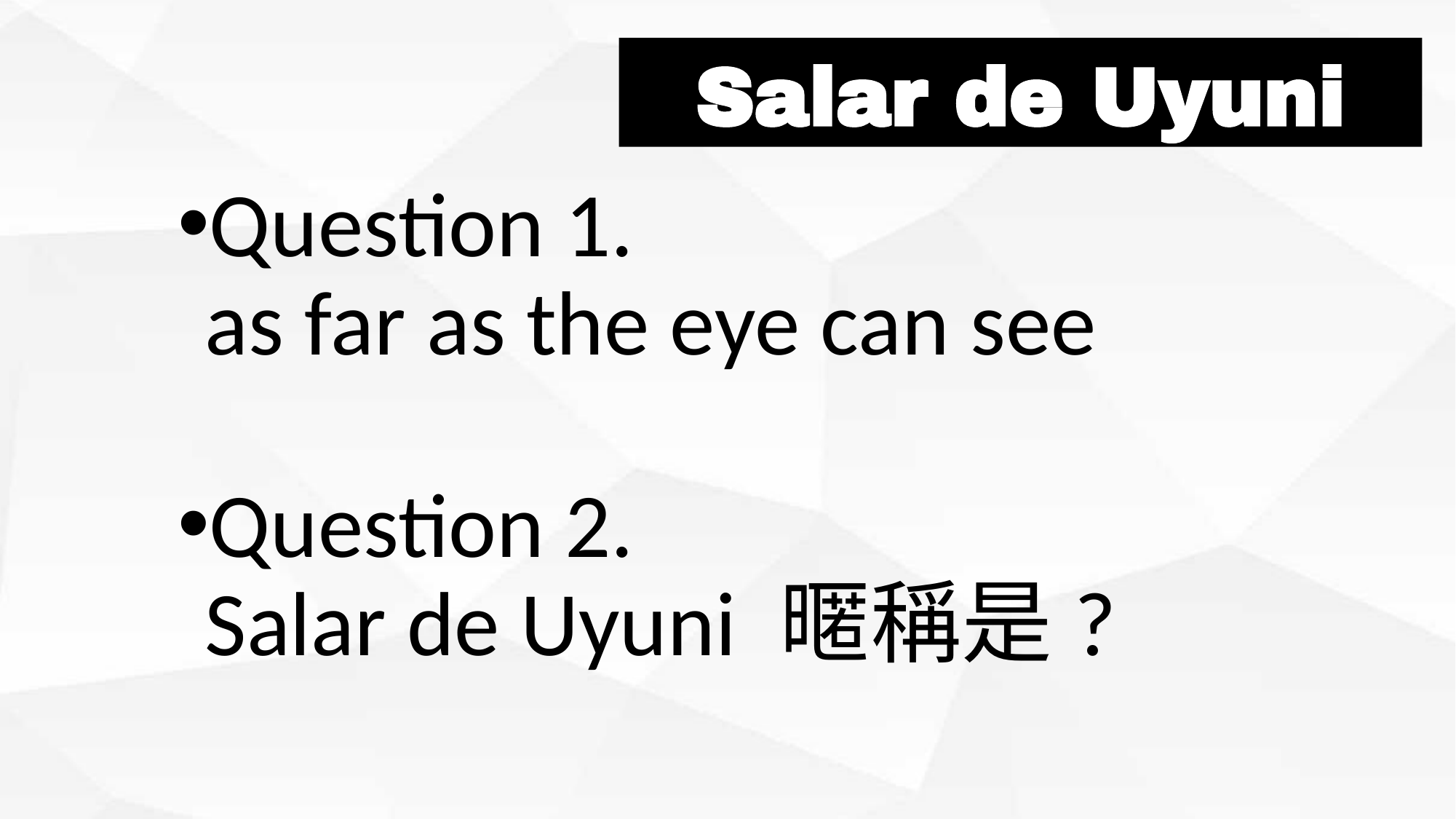

Salar de Uyuni
Question 1.
as far as the eye can see
Question 2.
Salar de Uyuni 暱稱是?